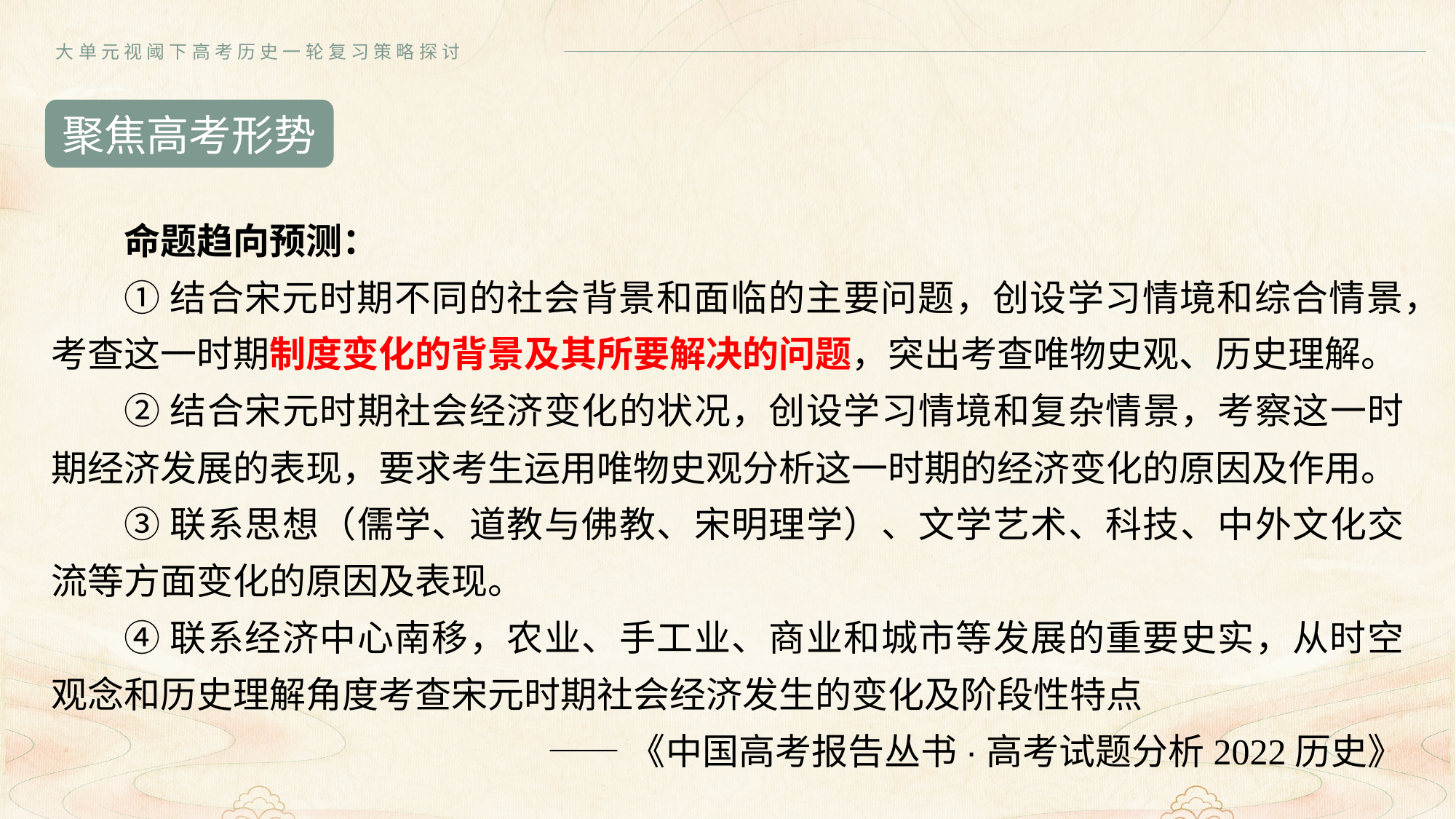

大单元视阈下高考历史一轮复习策略探讨
聚焦高考形势
命题趋向预测：
①结合宋元时期不同的社会背景和面临的主要问题，创设学习情境和综合情景，考查这一时期制度变化的背景及其所要解决的问题，突出考查唯物史观、历史理解。
②结合宋元时期社会经济变化的状况，创设学习情境和复杂情景，考察这一时期经济发展的表现，要求考生运用唯物史观分析这一时期的经济变化的原因及作用。
③联系思想（儒学、道教与佛教、宋明理学）、文学艺术、科技、中外文化交流等方面变化的原因及表现。
④联系经济中心南移，农业、手工业、商业和城市等发展的重要史实，从时空观念和历史理解角度考查宋元时期社会经济发生的变化及阶段性特点
——《中国高考报告丛书·高考试题分析2022历史》